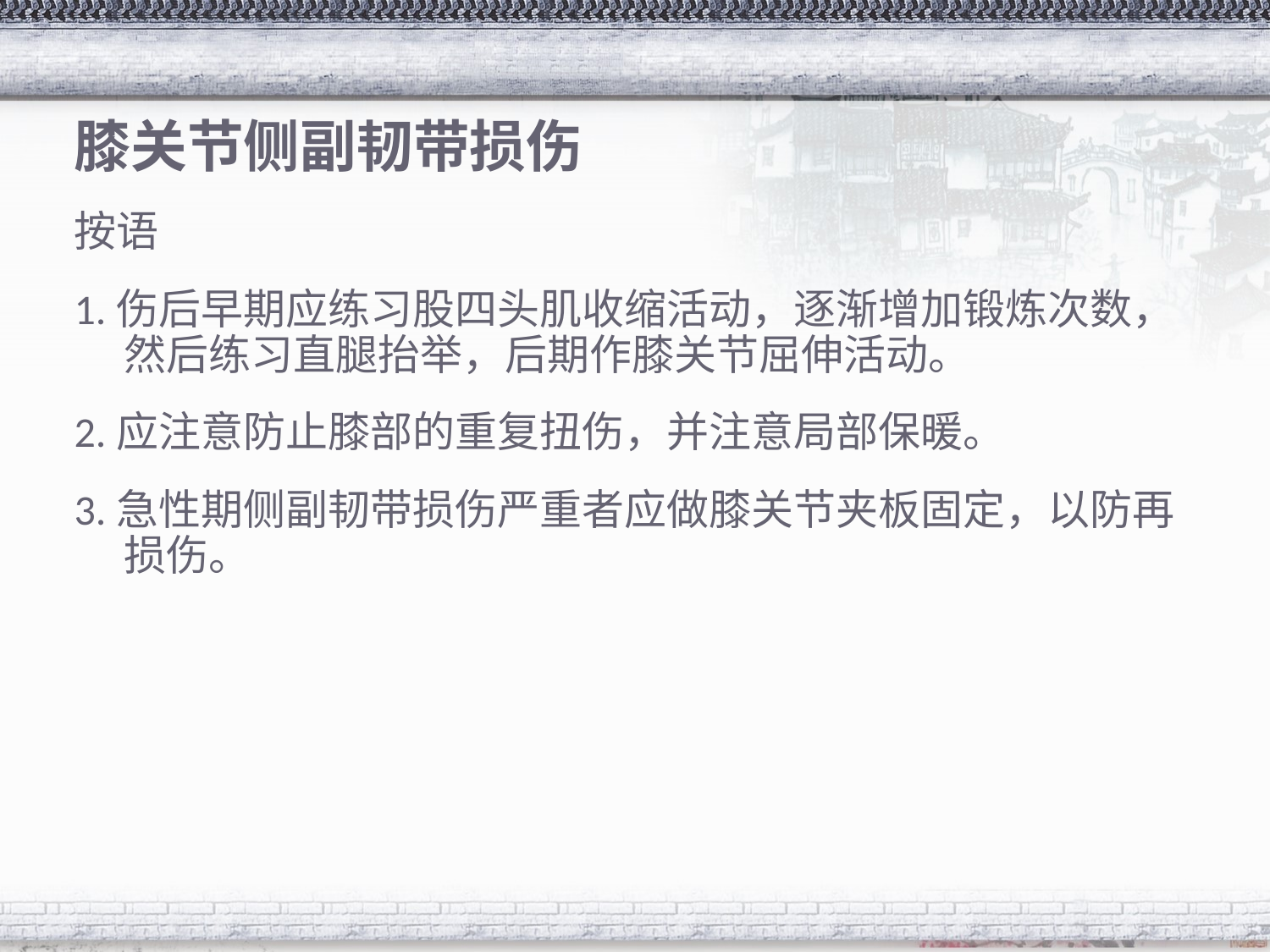

# 膝关节侧副韧带损伤
按语
1.伤后早期应练习股四头肌收缩活动，逐渐增加锻炼次数，然后练习直腿抬举，后期作膝关节屈伸活动。
2.应注意防止膝部的重复扭伤，并注意局部保暖。
3.急性期侧副韧带损伤严重者应做膝关节夹板固定，以防再损伤。